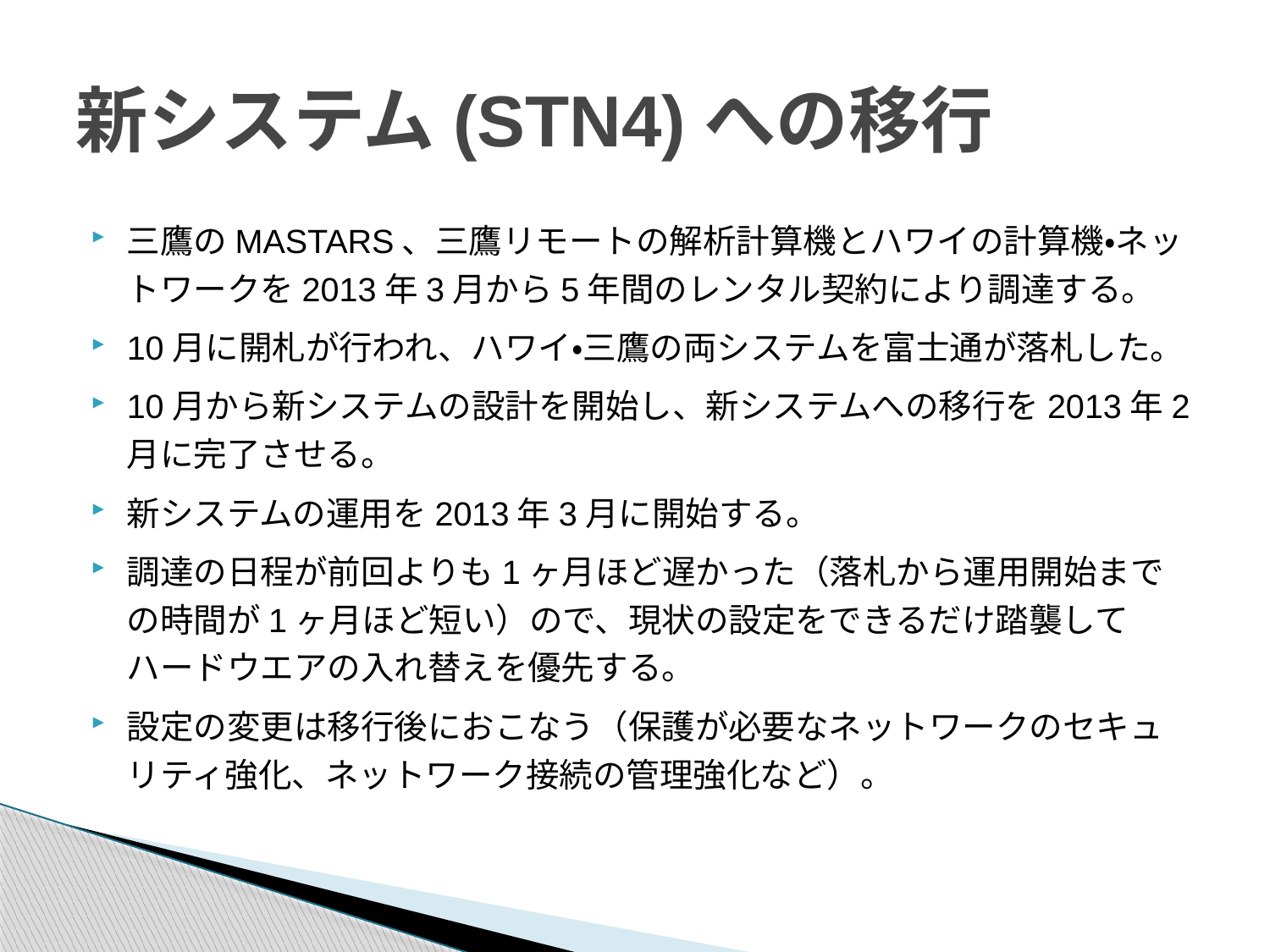

# 新システム(STN4)への移行
三鷹のMASTARS、三鷹リモートの解析計算機とハワイの計算機・ネットワークを2013年3月から5年間のレンタル契約により調達する。
10月に開札が行われ、ハワイ・三鷹の両システムを富士通が落札した。
10月から新システムの設計を開始し、新システムへの移行を2013年2月に完了させる。
新システムの運用を2013年3月に開始する。
調達の日程が前回よりも1ヶ月ほど遅かった（落札から運用開始までの時間が1ヶ月ほど短い）ので、現状の設定をできるだけ踏襲してハードウエアの入れ替えを優先する。
設定の変更は移行後におこなう（保護が必要なネットワークのセキュリティ強化、ネットワーク接続の管理強化など）。